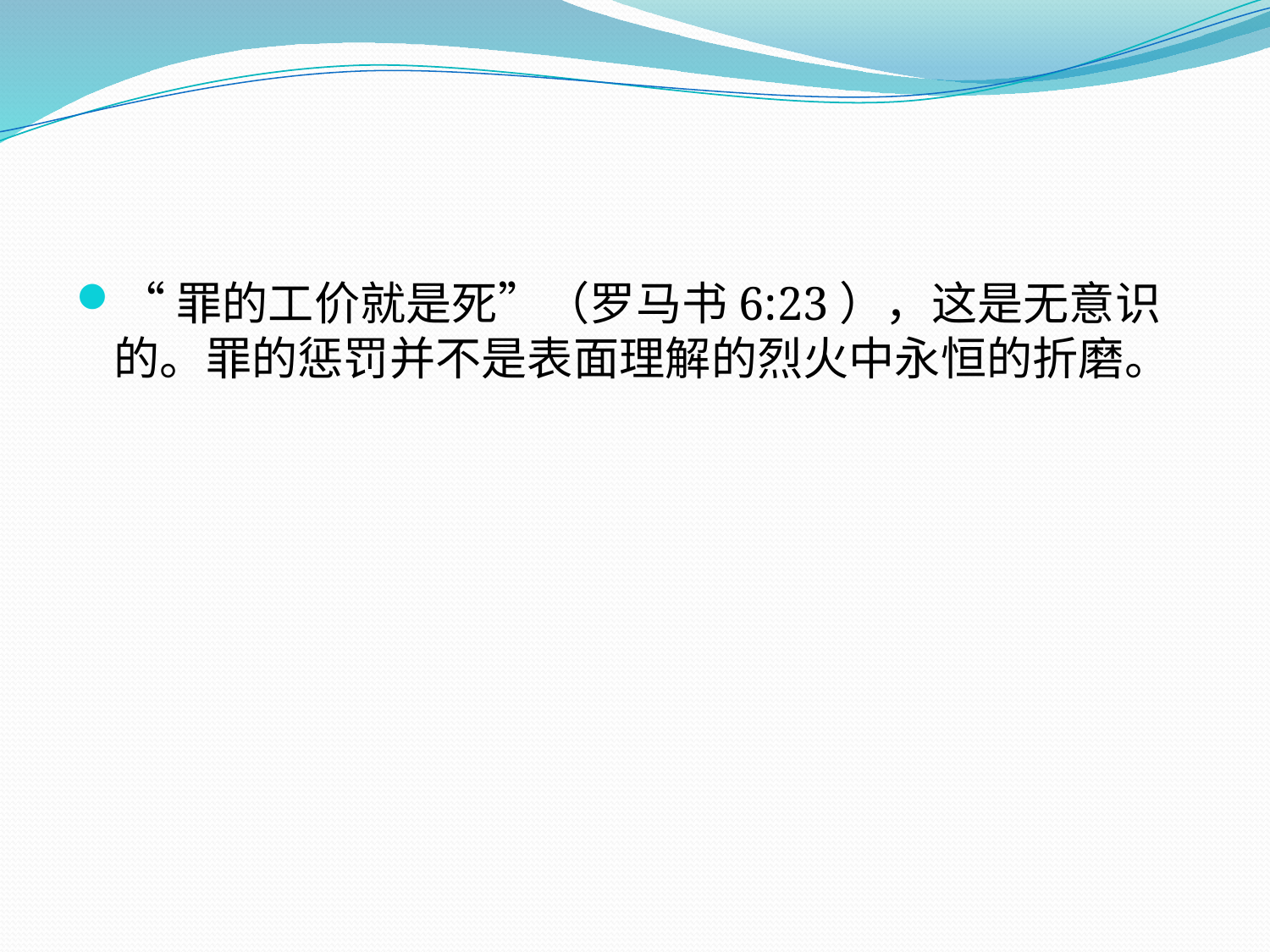

#
“罪的工价就是死”（罗马书6:23），这是无意识的。罪的惩罚并不是表面理解的烈火中永恒的折磨。